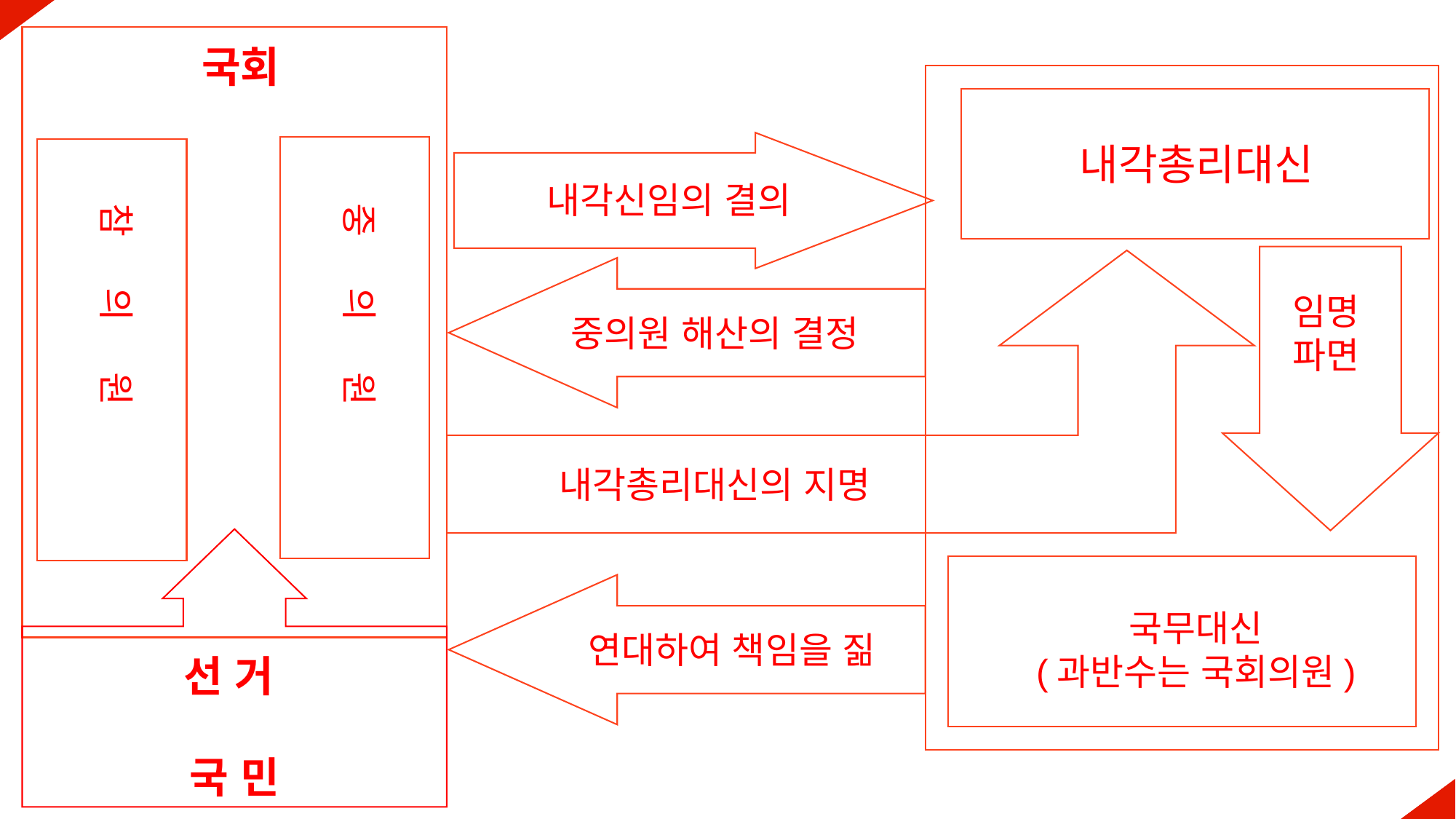

국회

내각총리대신

내각신임의 결의
참     의     원
중     의     원

임명
파면
중의원 해산의 결정
내각총리대신의 지명

국무대신
(과반수는 국회의원)
연대하여 책임을 짊
선 거

국 민